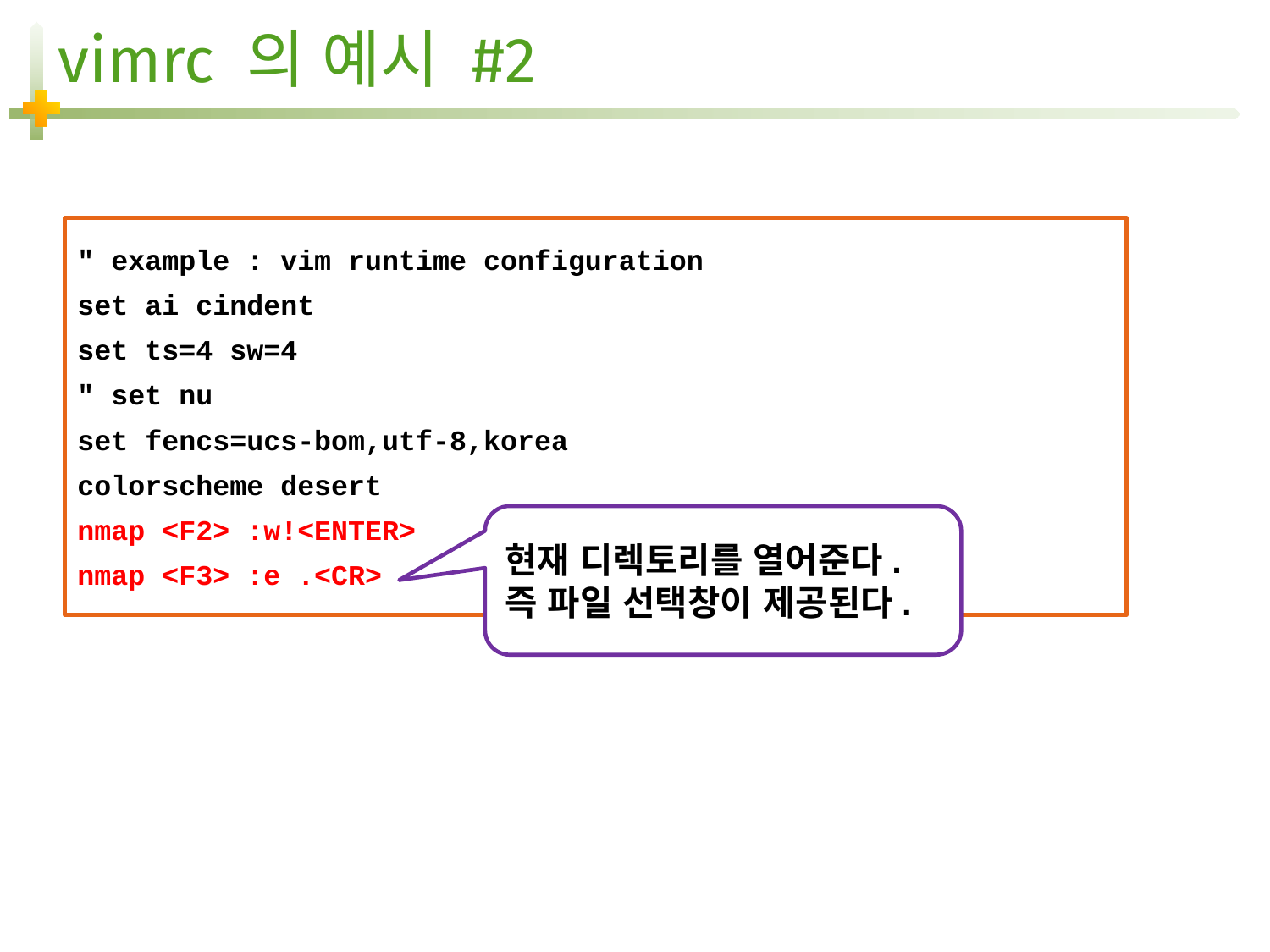

# vimrc 의 예시 #2
.vimrc 예시의 발전된 형태
" example : vim runtime configuration
set ai cindent
set ts=4 sw=4
" set nu
set fencs=ucs-bom,utf-8,korea
colorscheme desert
nmap <F2> :w!<ENTER>
nmap <F3> :e .<CR>
현재 디렉토리를 열어준다.
즉 파일 선택창이 제공된다.